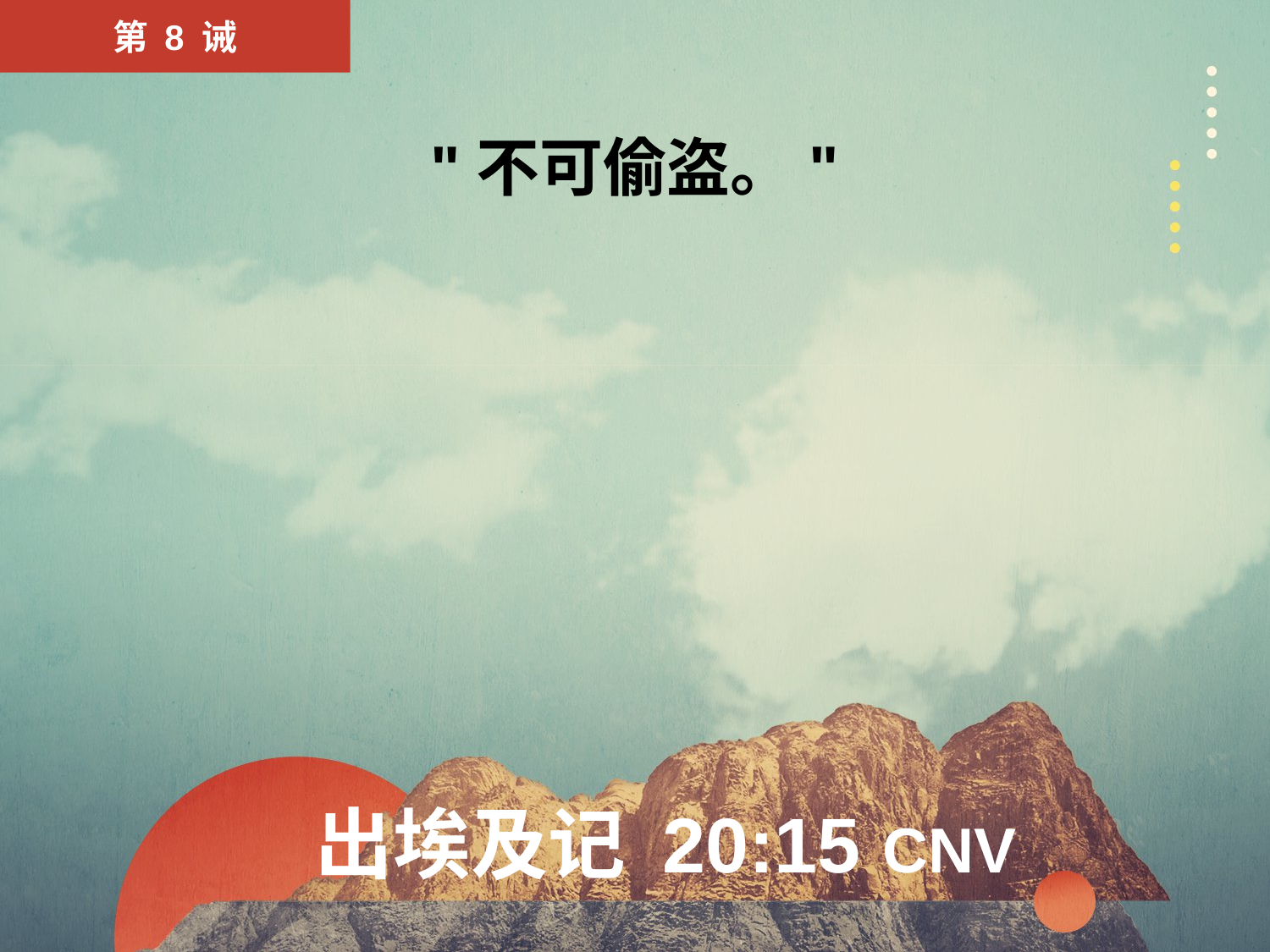

第 8 诫
"不可偷盗。"
# 出埃及记 20:15 CNV